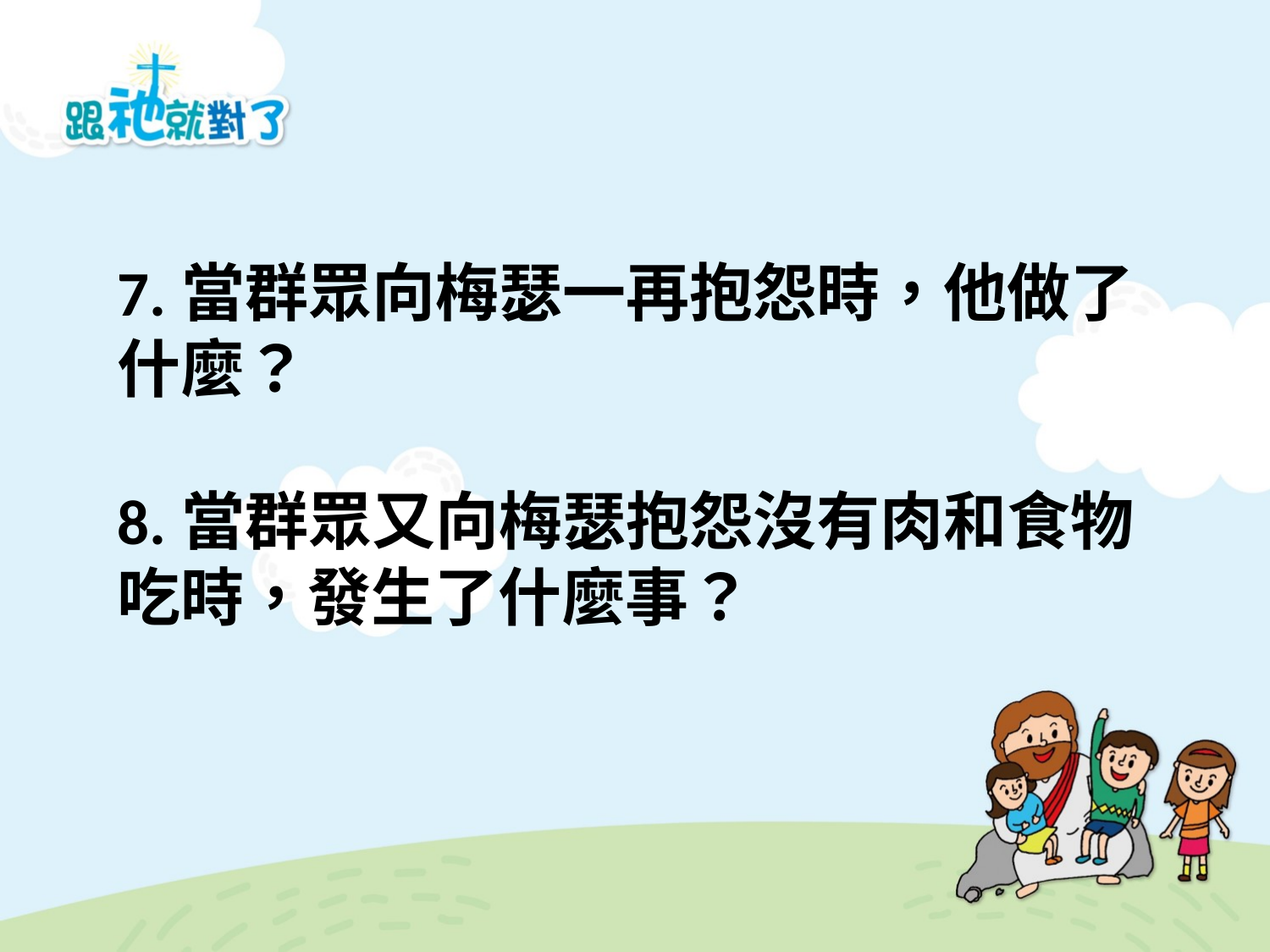

7.當群眾向梅瑟一再抱怨時，他做了什麼？

8.當群眾又向梅瑟抱怨沒有肉和食物吃時，發生了什麼事？